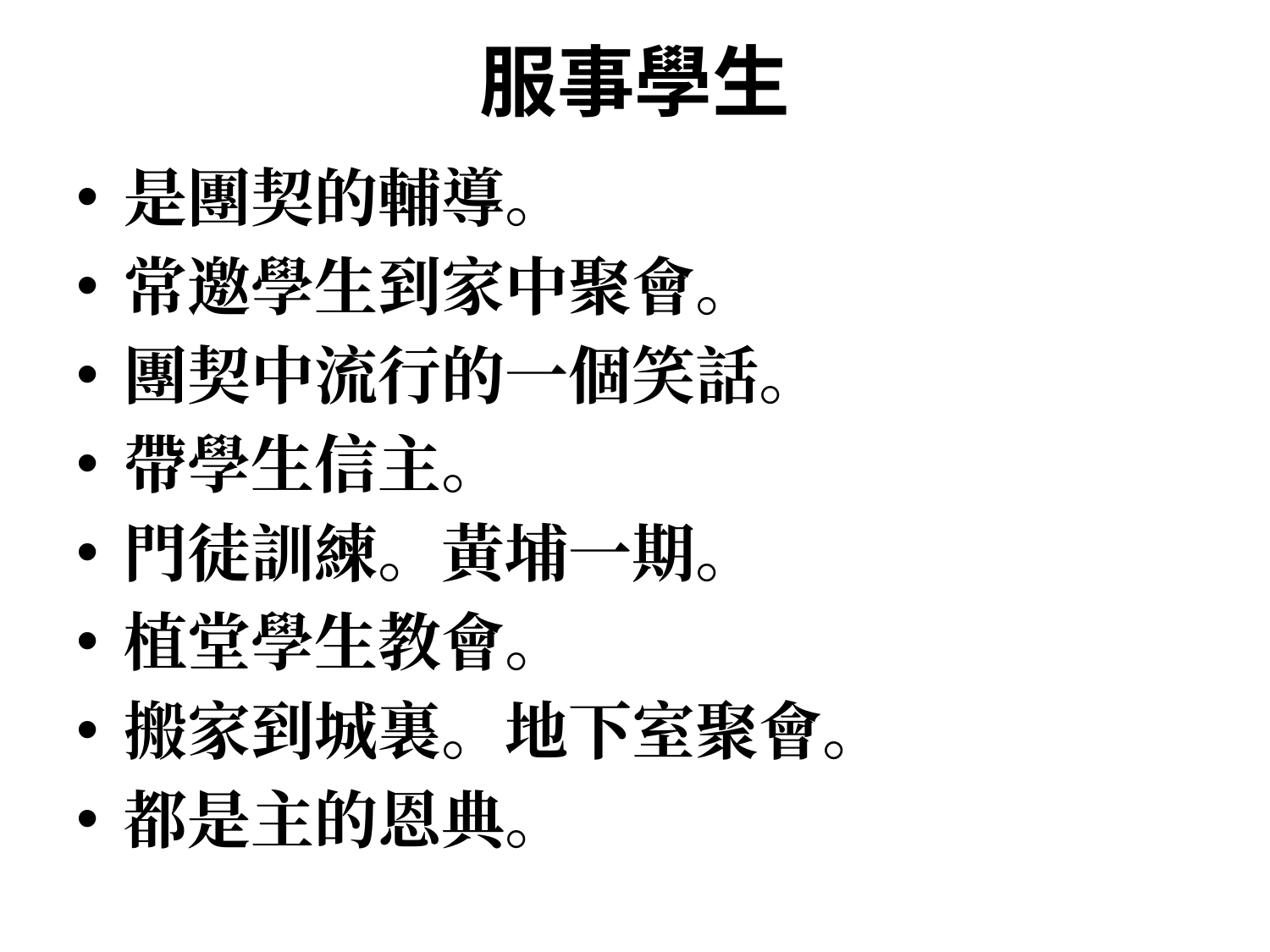

# 服事學生
是團契的輔導。
常邀學生到家中聚會。
團契中流行的一個笑話。
帶學生信主。
門徒訓練。黃埔一期。
植堂學生教會。
搬家到城裏。地下室聚會。
都是主的恩典。